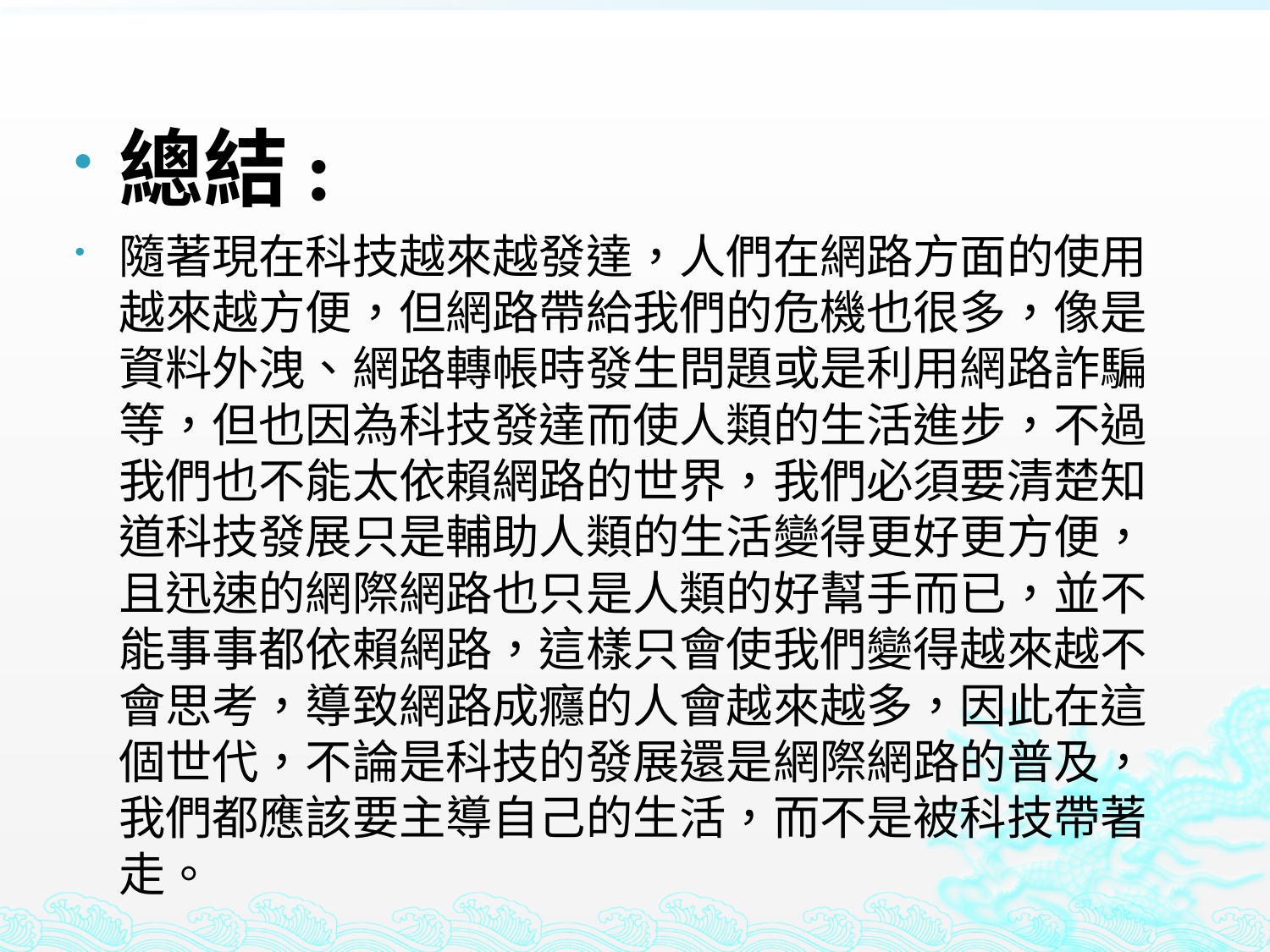

總結:
隨著現在科技越來越發達，人們在網路方面的使用越來越方便，但網路帶給我們的危機也很多，像是資料外洩、網路轉帳時發生問題或是利用網路詐騙等，但也因為科技發達而使人類的生活進步，不過我們也不能太依賴網路的世界，我們必須要清楚知道科技發展只是輔助人類的生活變得更好更方便，且迅速的網際網路也只是人類的好幫手而已，並不能事事都依賴網路，這樣只會使我們變得越來越不會思考，導致網路成癮的人會越來越多，因此在這個世代，不論是科技的發展還是網際網路的普及，我們都應該要主導自己的生活，而不是被科技帶著走。